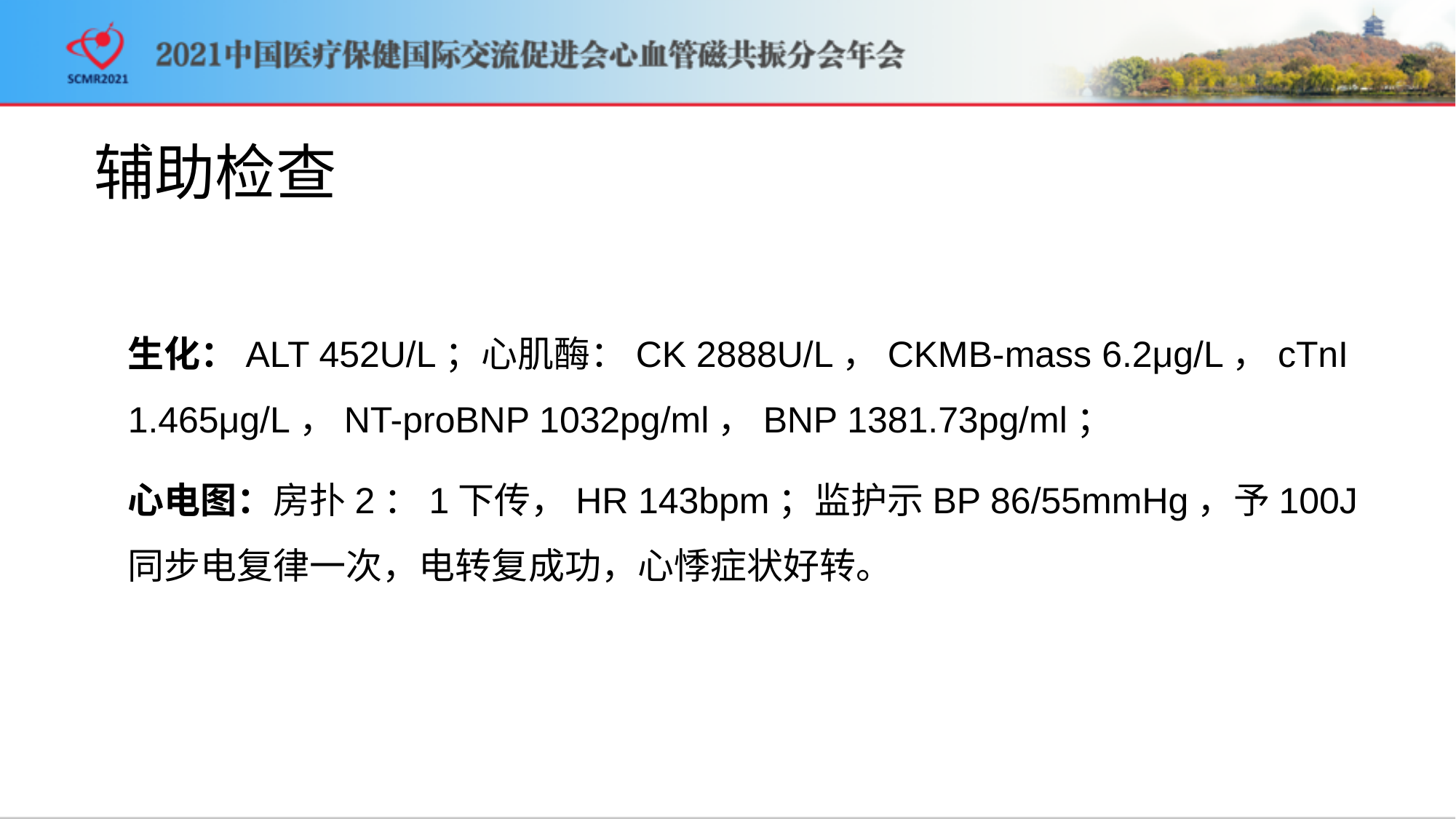

# 辅助检查

生化：ALT 452U/L；心肌酶：CK 2888U/L，CKMB-mass 6.2μg/L，cTnI 1.465μg/L，NT-proBNP 1032pg/ml，BNP 1381.73pg/ml；
心电图：房扑2：1下传，HR 143bpm；监护示BP 86/55mmHg，予100J同步电复律一次，电转复成功，心悸症状好转。